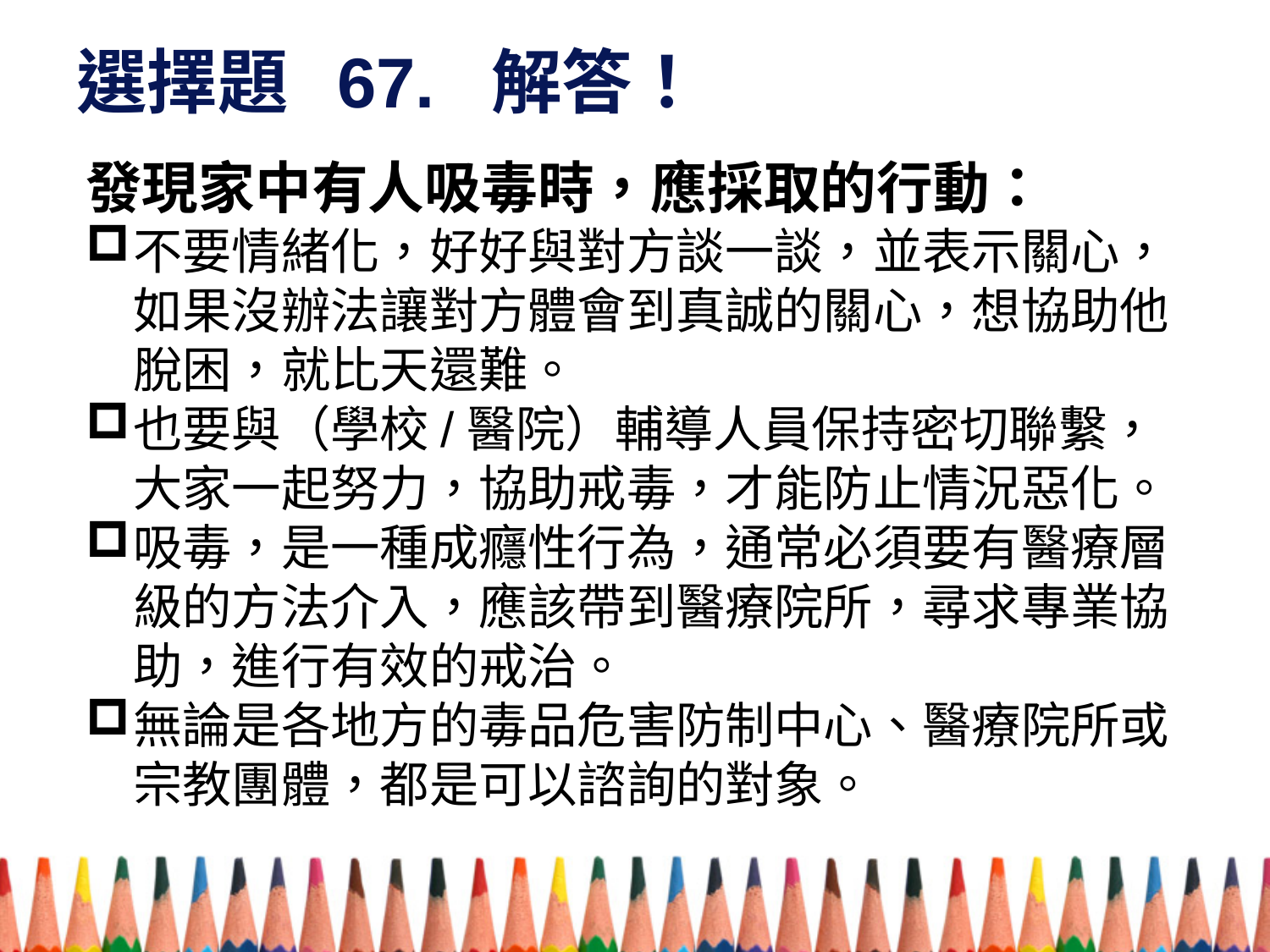

# 選擇題  67.  解答！
發現家中有人吸毒時，應採取的行動：
不要情緒化，好好與對方談一談，並表示關心，如果沒辦法讓對方體會到真誠的關心，想協助他脫困，就比天還難。
也要與（學校/醫院）輔導人員保持密切聯繫，大家一起努力，協助戒毒，才能防止情況惡化。
吸毒，是一種成癮性行為，通常必須要有醫療層級的方法介入，應該帶到醫療院所，尋求專業協助，進行有效的戒治。
無論是各地方的毒品危害防制中心、醫療院所或宗教團體，都是可以諮詢的對象。